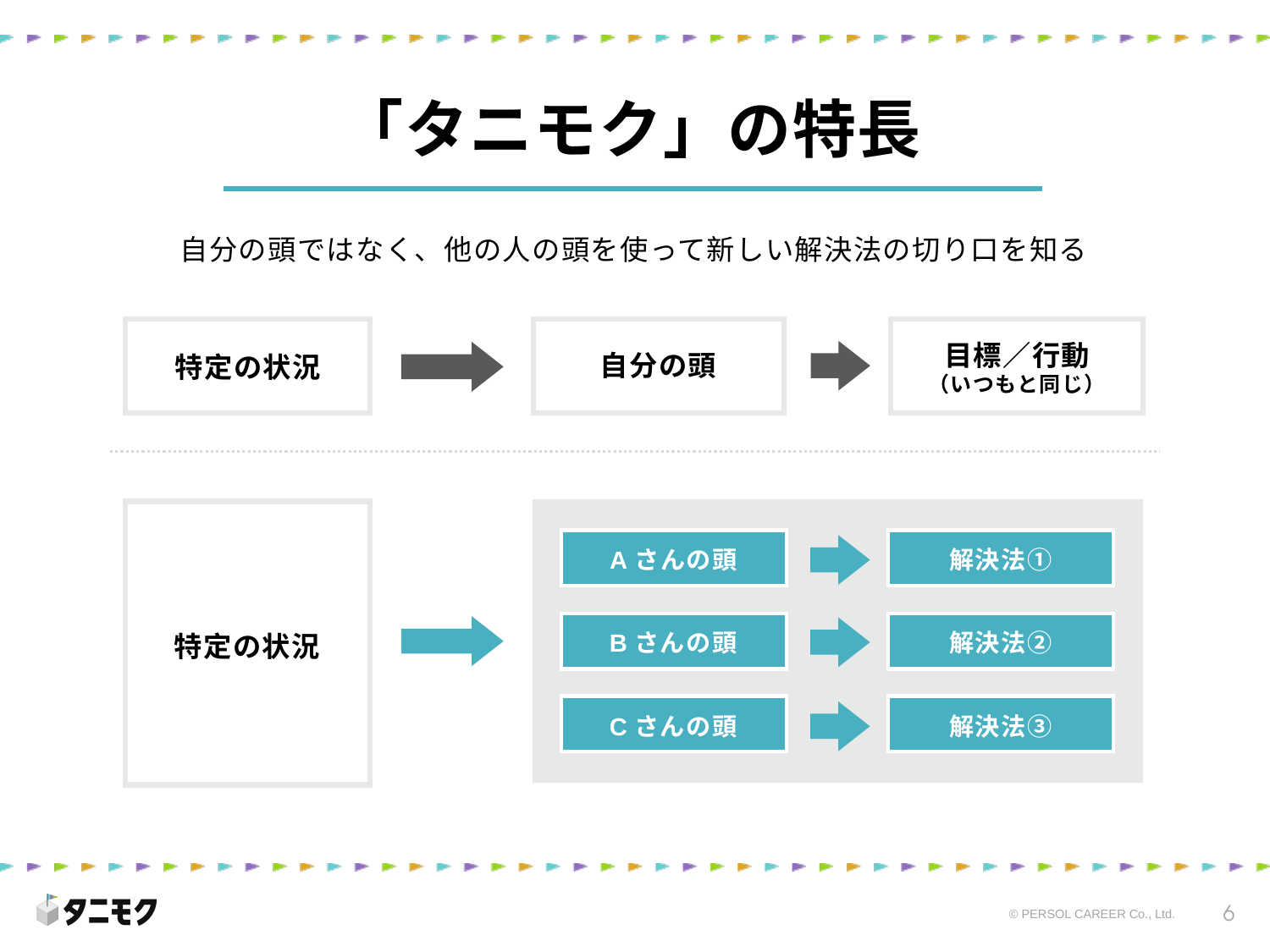

「タニモク」の特長

自分の頭ではなく、他の人の頭を使って新しい解決法の切り口を知る

目標／行動
（いつもと同じ）

自分の頭

特定の状況

Aさんの頭
解決法①

Bさんの頭
解決法②
特定の状況

Cさんの頭
解決法③
6